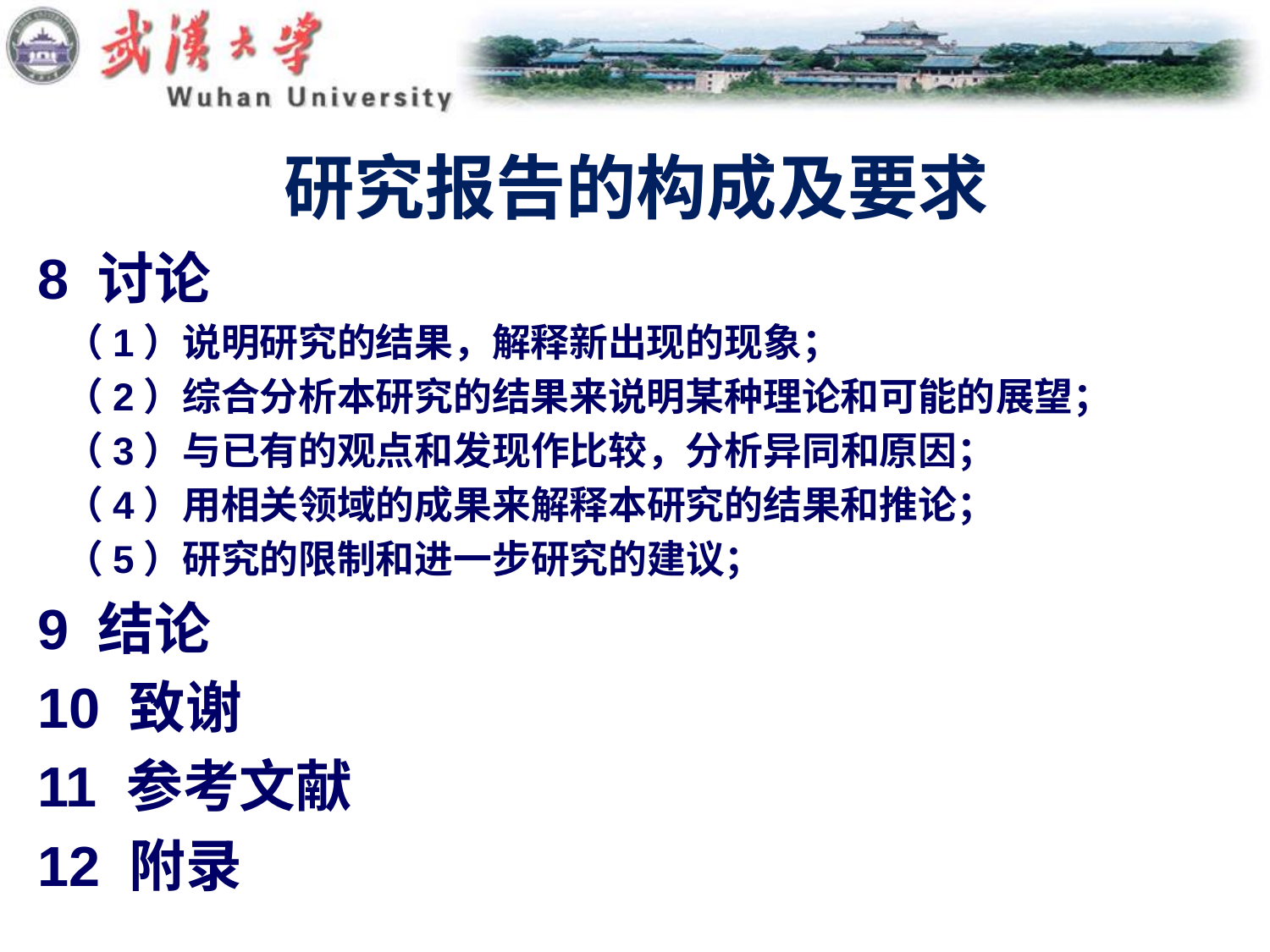

# 研究报告的构成及要求
8 讨论
  （1）说明研究的结果，解释新出现的现象；
  （2）综合分析本研究的结果来说明某种理论和可能的展望；
  （3）与已有的观点和发现作比较，分析异同和原因；
  （4）用相关领域的成果来解释本研究的结果和推论；
  （5）研究的限制和进一步研究的建议；
9 结论
10 致谢
11 参考文献
12 附录